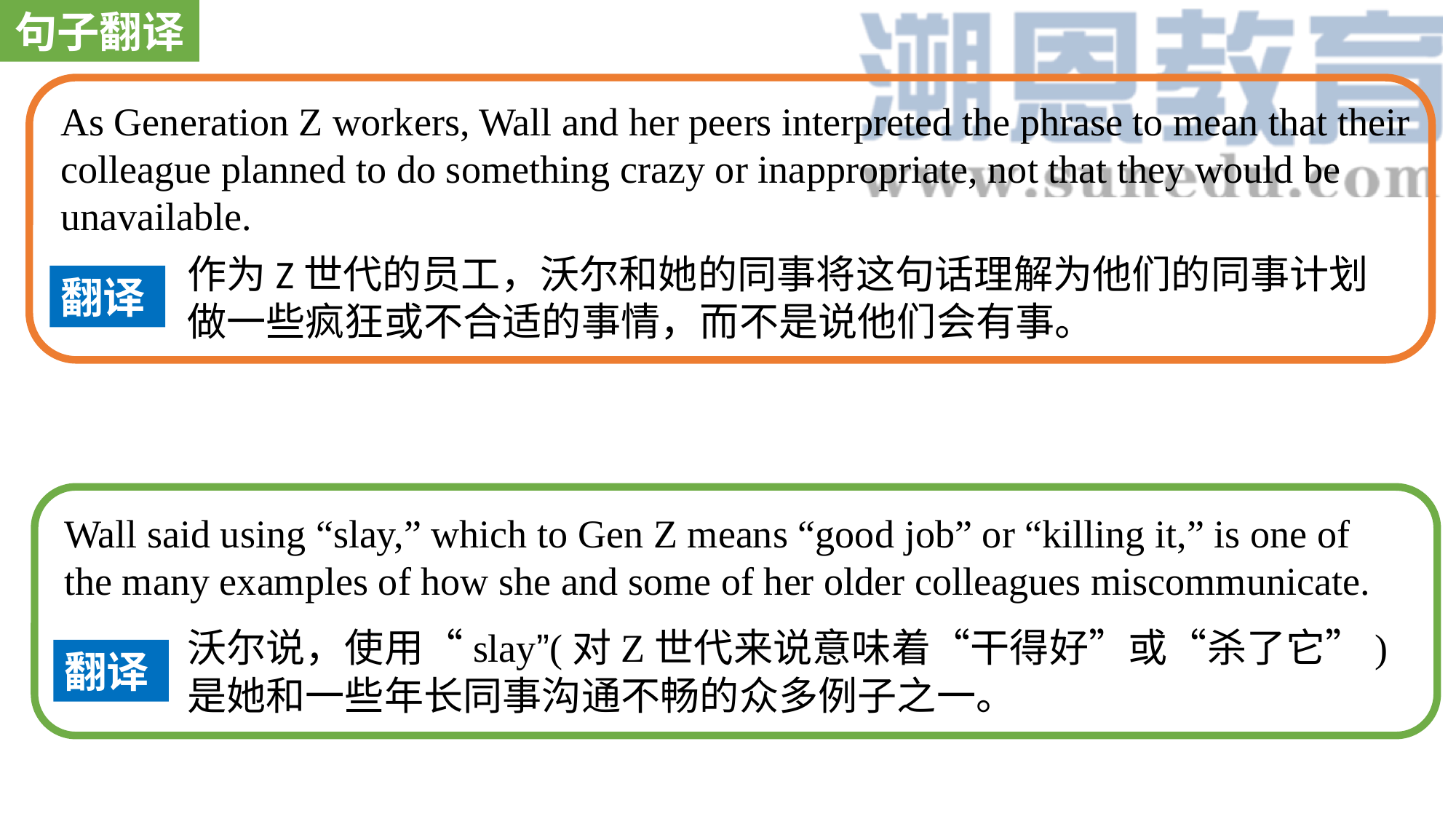

句子翻译

As Generation Z workers, Wall and her peers interpreted the phrase to mean that their colleague planned to do something crazy or inappropriate, not that they would be unavailable.
作为Z世代的员工，沃尔和她的同事将这句话理解为他们的同事计划做一些疯狂或不合适的事情，而不是说他们会有事。
翻译

Wall said using “slay,” which to Gen Z means “good job” or “killing it,” is one of the many examples of how she and some of her older colleagues miscommunicate.
沃尔说，使用“slay”(对Z世代来说意味着“干得好”或“杀了它”)是她和一些年长同事沟通不畅的众多例子之一。
翻译